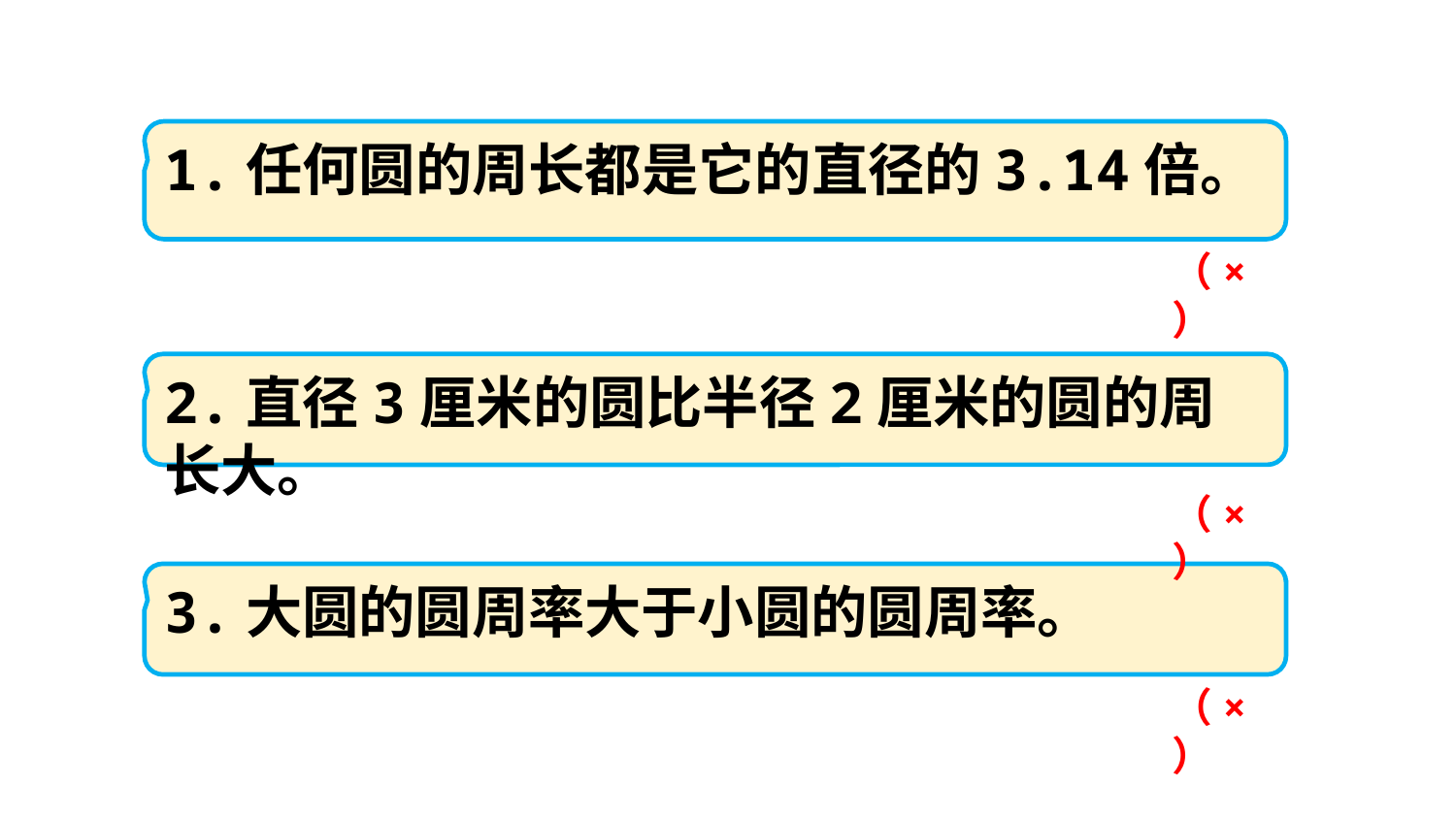

1.任何圆的周长都是它的直径的3.14倍。
2.直径3厘米的圆比半径2厘米的圆的周长大。
3.大圆的圆周率大于小圆的圆周率。
（×）
（×）
（×）